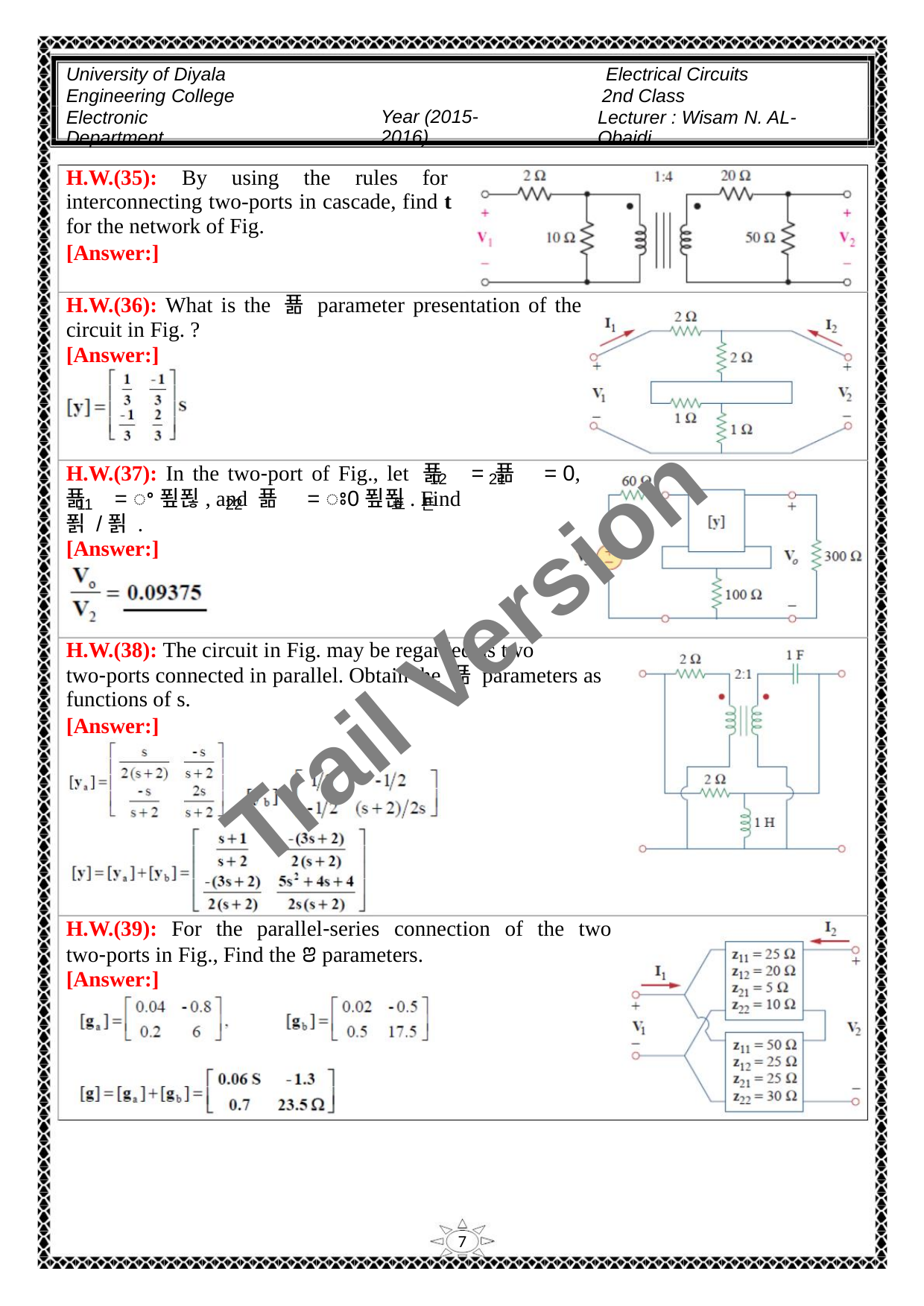

University of Diyala
Engineering College
Electronic Department
Electrical Circuits
2nd Class
Lecturer : Wisam N. AL-Obaidi
Year (2015-2016)
H.W.(35): By using the rules for
interconnecting two-ports in cascade, find t
for the network of Fig.
[Answer:]
H.W.(36): What is the 푦 parameter presentation of the
circuit in Fig. ?
[Answer:]
H.W.(37): In the two‐port of Fig., let 푦 = 푦 = 0,
12
21
푦 = ꢀ푚푆, and 푦 = ꢁ0푚푆. Find 푉 /푉 .
11
22
표
푠
[Answer:]
Trail Version
Trail Version
Trail Version
Trail Version
Trail Version
Trail Version
Trail Version
Trail Version
Trail Version
Trail Version
Trail Version
Trail Version
Trail Version
H.W.(38): The circuit in Fig. may be regarded as two
two‐ports connected in parallel. Obtain the 푦 parameters as
functions of s.
[Answer:]
H.W.(39): For the parallel‐series connection of the two
two‐ports in Fig., Find the ꢂ parameters.
[Answer:]
7